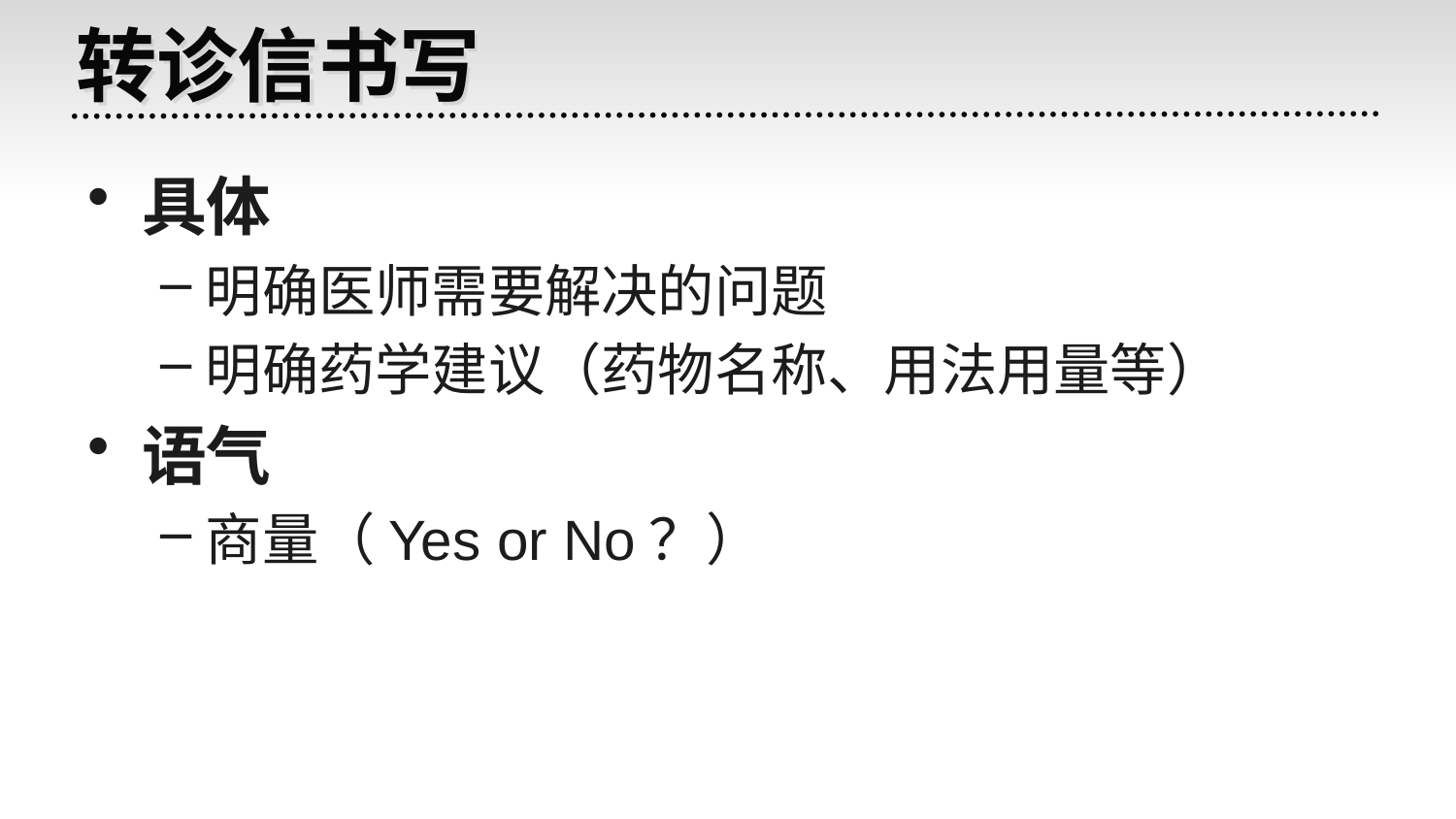

# 转诊信书写
具体
明确医师需要解决的问题
明确药学建议（药物名称、用法用量等）
语气
商量（Yes or No？）